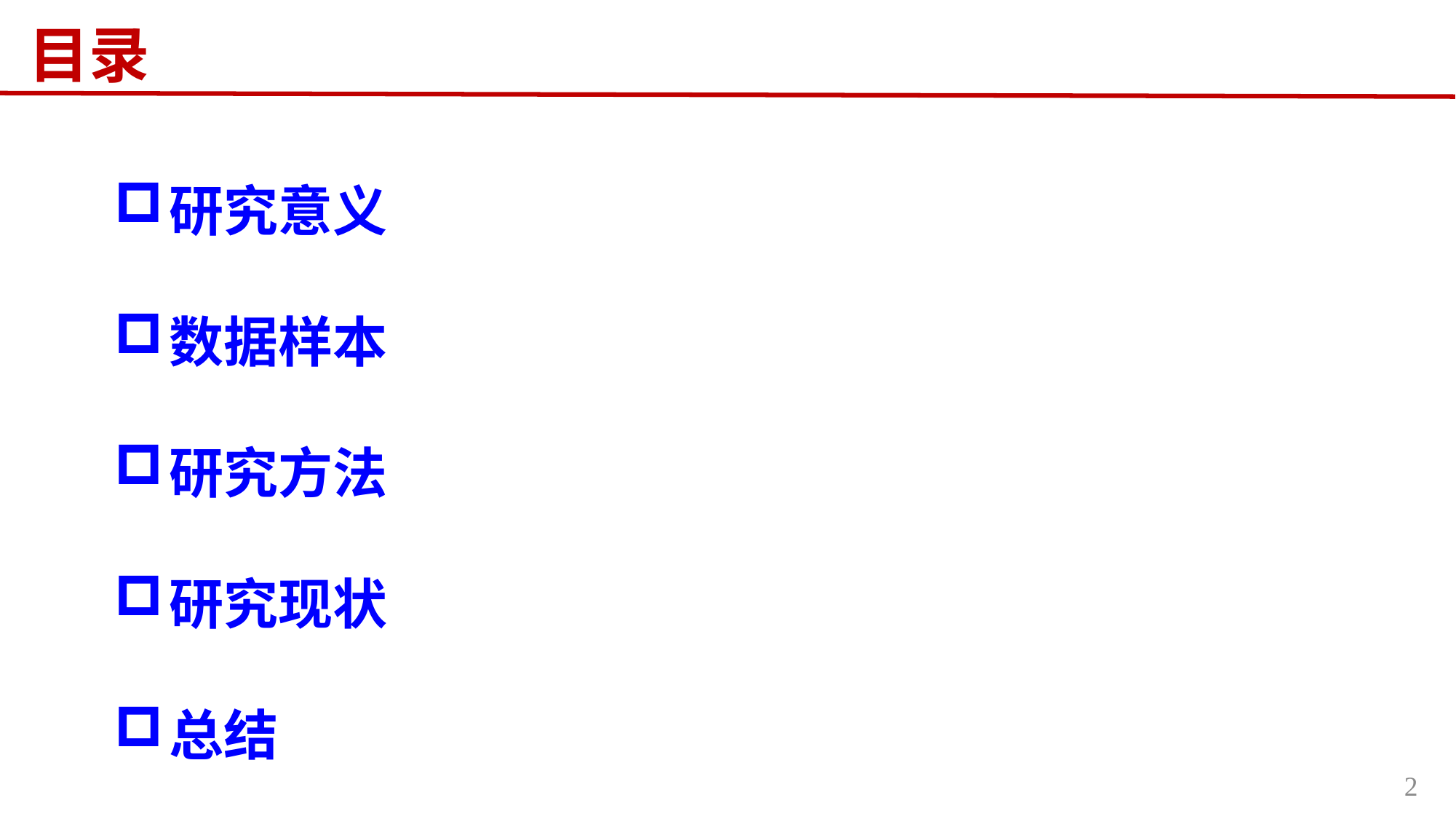

目录
研究意义
数据样本
研究方法
研究现状
总结
2